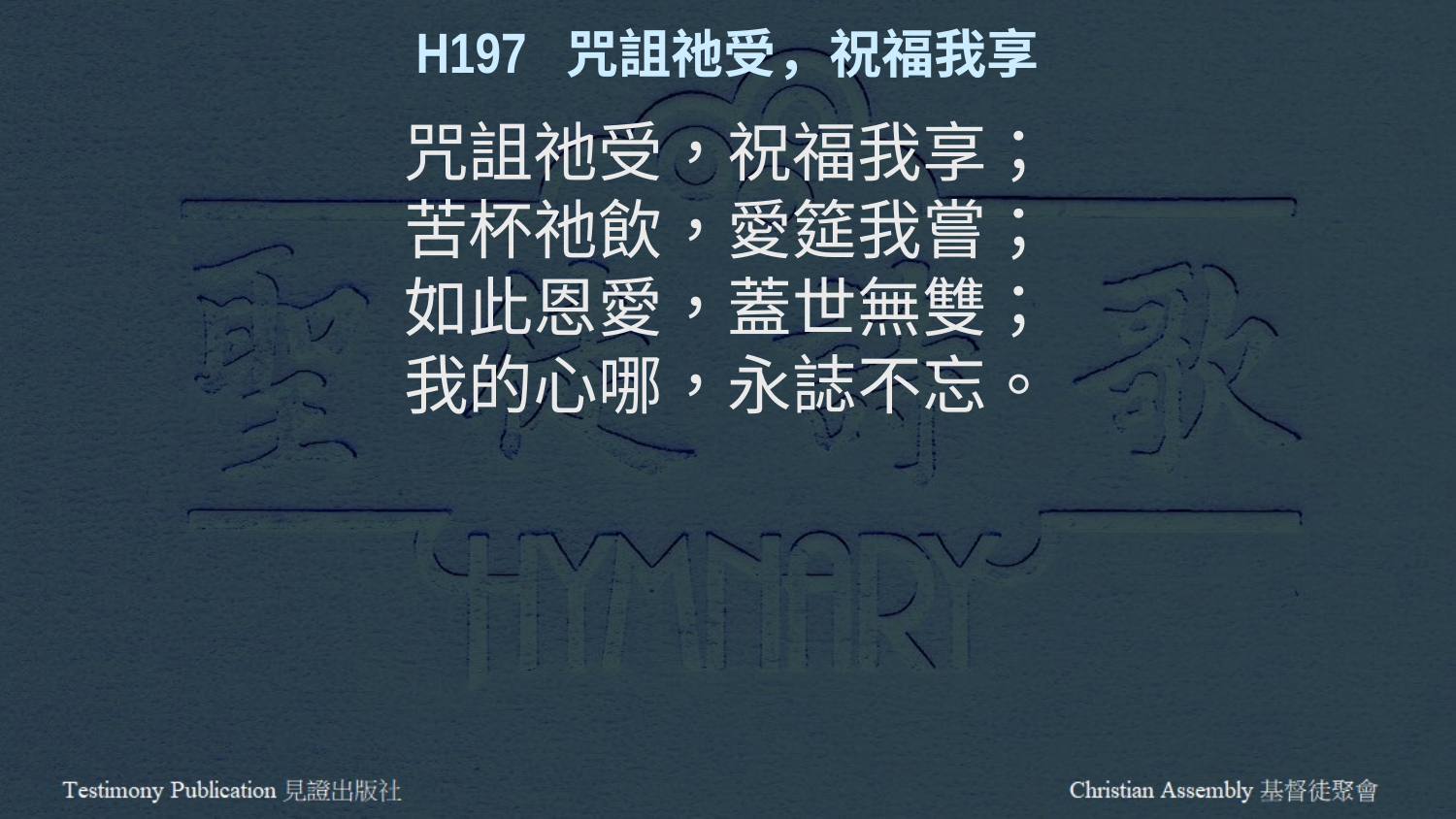

H197  咒詛祂受，祝福我享
咒詛祂受，祝福我享；
苦杯祂飲，愛筵我嘗；
如此恩愛，蓋世無雙；
我的心哪，永誌不忘。